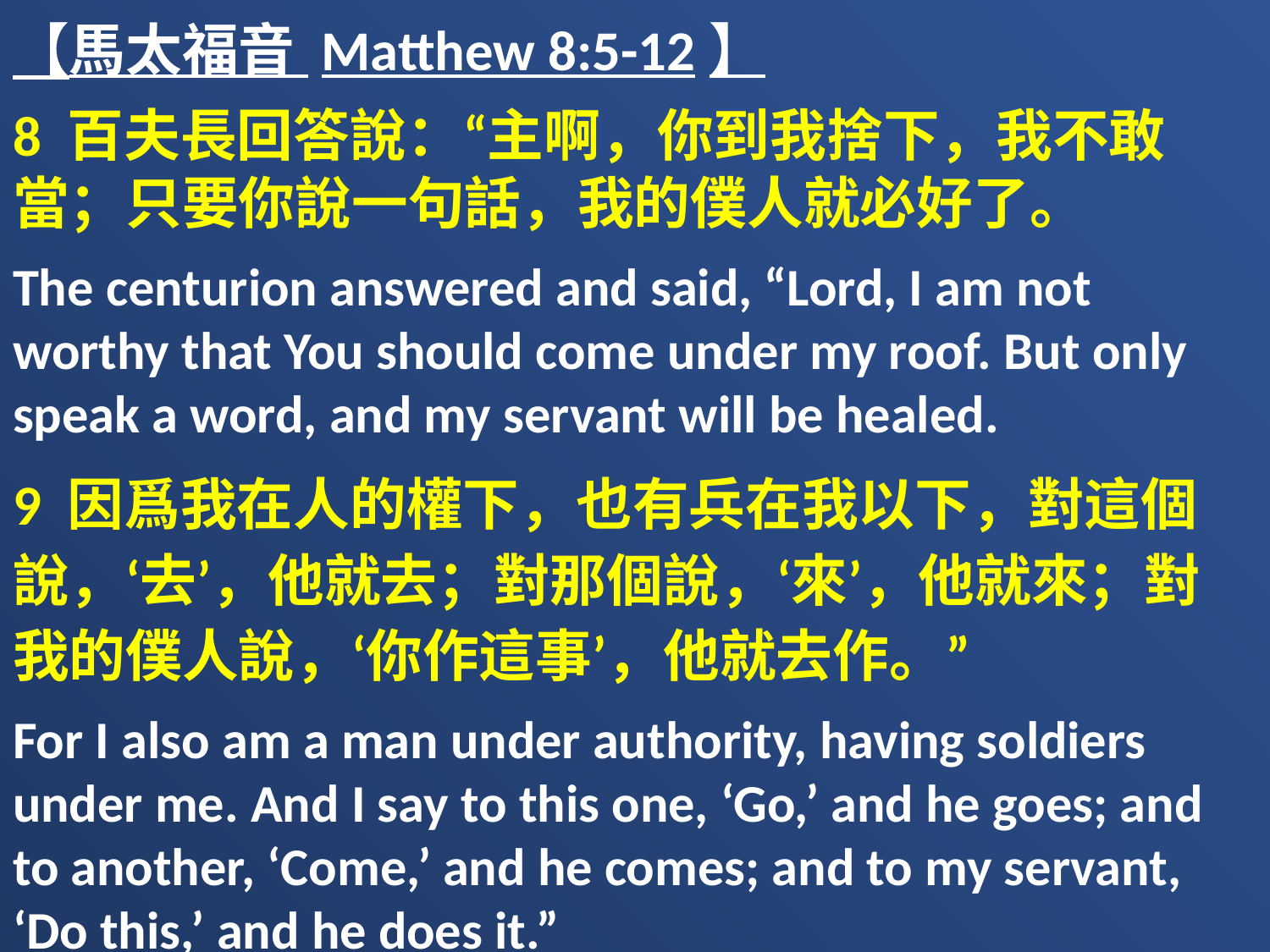

【馬太福音 Matthew 8:5-12】
8 百夫長回答說：“主啊，你到我捨下，我不敢當；只要你說一句話，我的僕人就必好了。
The centurion answered and said, “Lord, I am not worthy that You should come under my roof. But only speak a word, and my servant will be healed.
9 因爲我在人的權下，也有兵在我以下，對這個說，‘去’，他就去；對那個說，‘來’，他就來；對我的僕人說，‘你作這事’，他就去作。”
For I also am a man under authority, having soldiers under me. And I say to this one, ‘Go,’ and he goes; and to another, ‘Come,’ and he comes; and to my servant, ‘Do this,’ and he does it.”